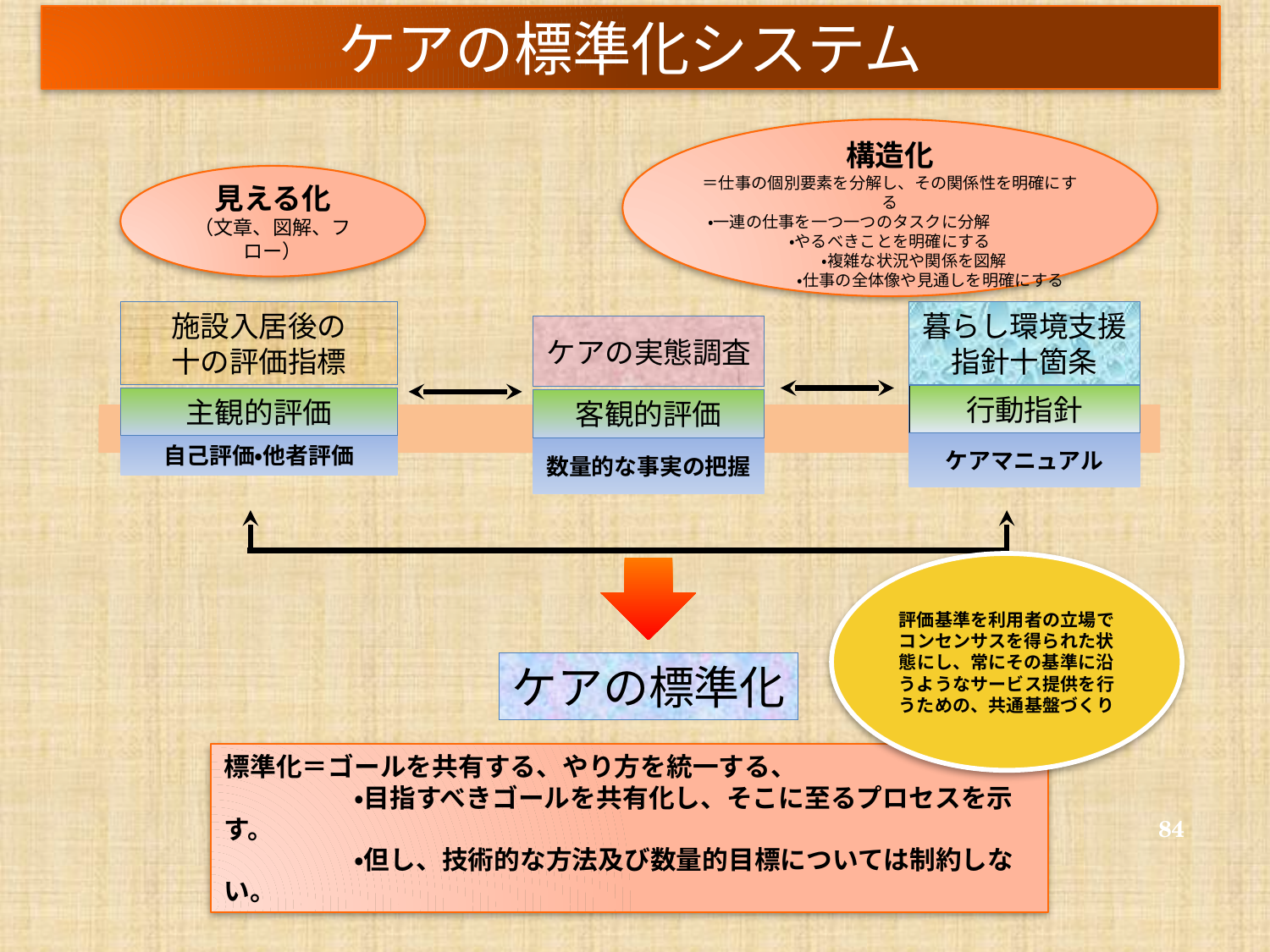

ケアの標準化システム

構造化
＝仕事の個別要素を分解し、その関係性を明確にする
・一連の仕事を一つ一つのタスクに分解
・やるべきことを明確にする
　　　・複雑な状況や関係を図解
　　　　　・仕事の全体像や見通しを明確にする

見える化
（文章、図解、フロー）
施設入居後の
十の評価指標
暮らし環境支援指針十箇条
ケアの実態調査
行動指針
主観的評価
客観的評価

ケアマニュアル
自己評価・他者評価
数量的な事実の把握

ケアの標準化
標準化＝ゴールを共有する、やり方を統一する、
　　　　　・目指すべきゴールを共有化し、そこに至るプロセスを示す。
　　　　　・但し、技術的な方法及び数量的目標については制約しない。
評価基準を利用者の立場でコンセンサスを得られた状態にし、常にその基準に沿うようなサービス提供を行うための、共通基盤づくり
84